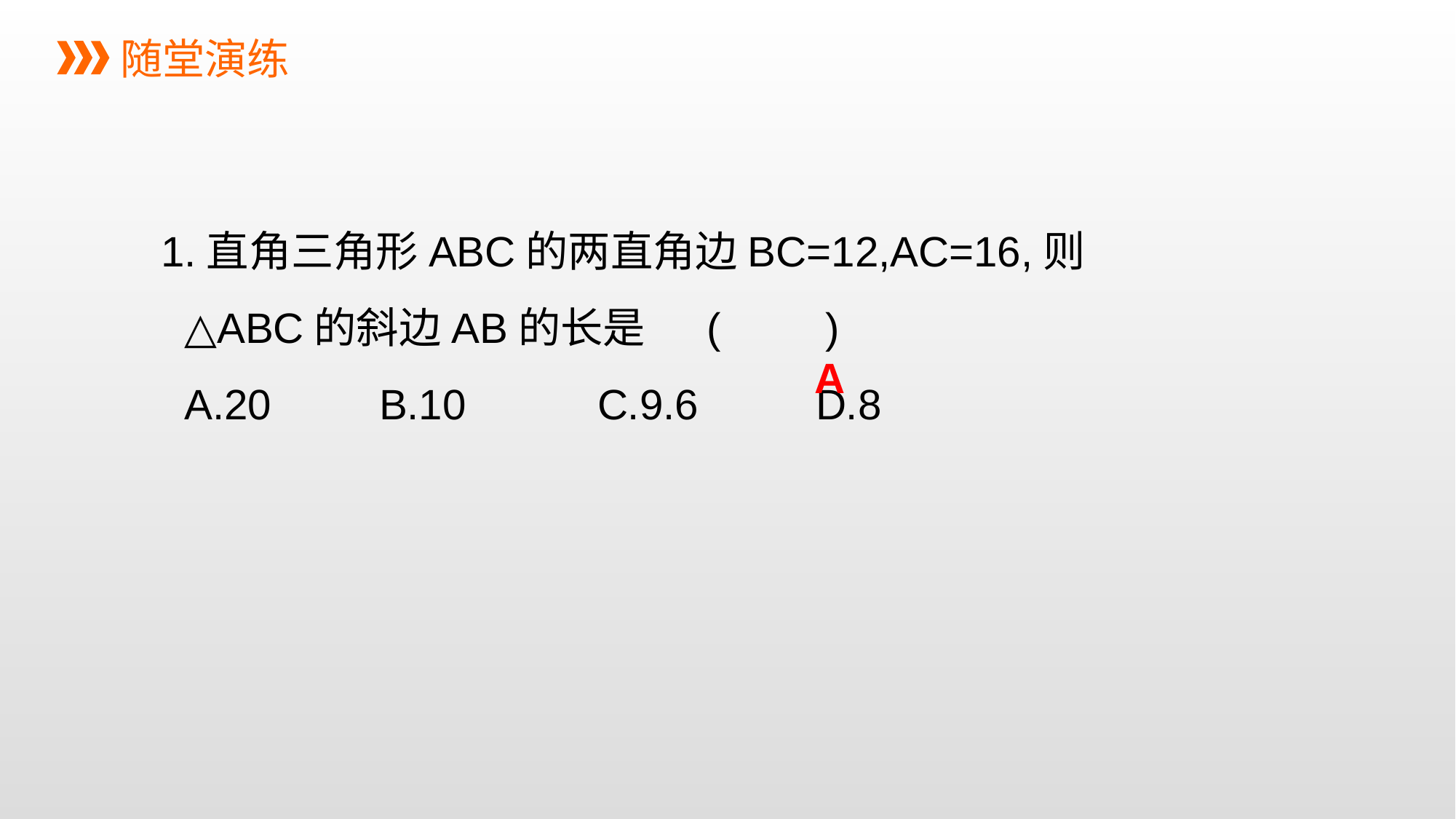

随堂演练

1.直角三角形ABC的两直角边BC=12,AC=16,则
  △ABC的斜边AB的长是	(　　)
  A.20	B.10   	C.9.6    	D.8
A